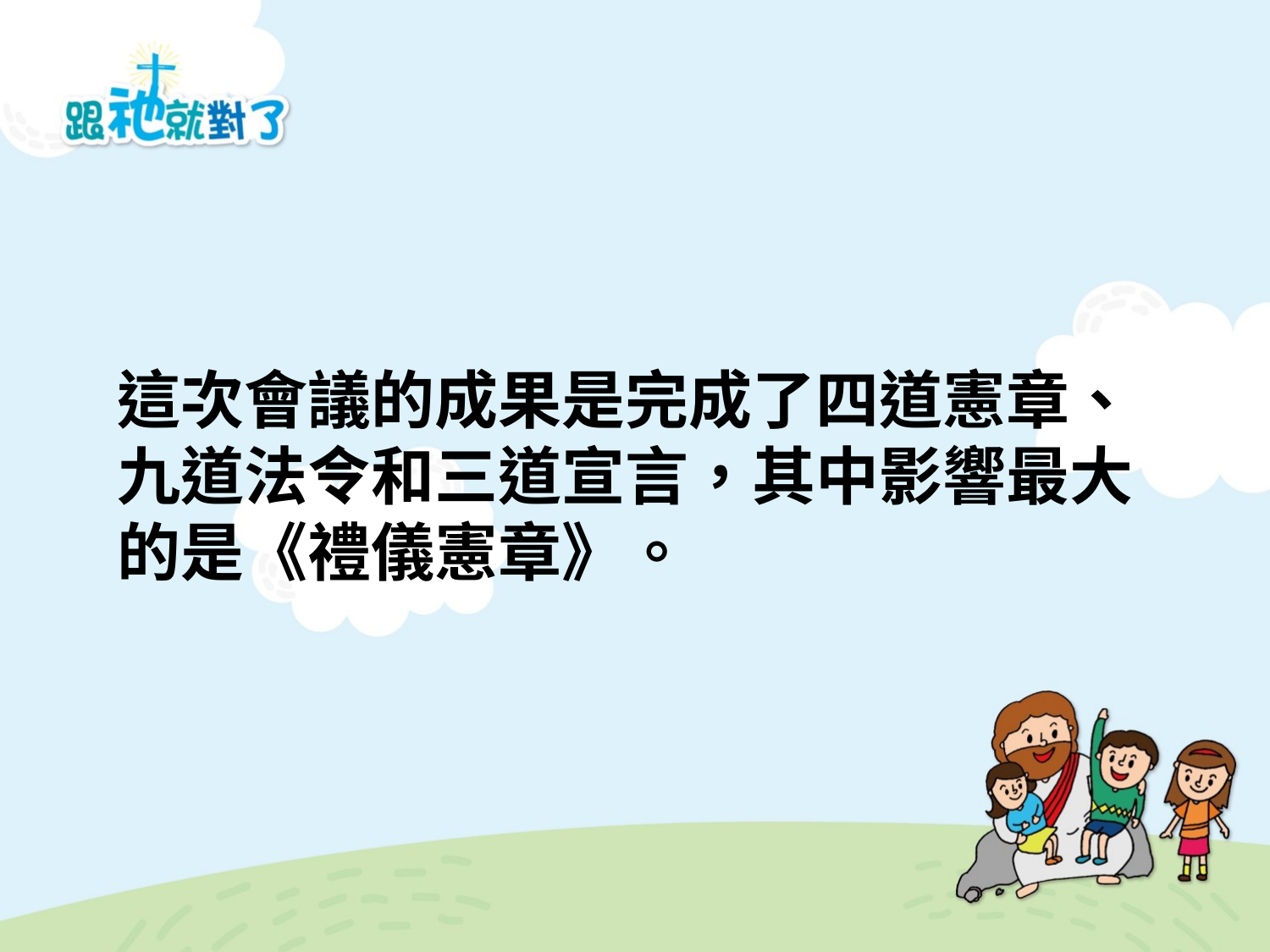

這次會議的成果是完成了四道憲章、九道法令和三道宣言，其中影響最大的是《禮儀憲章》。